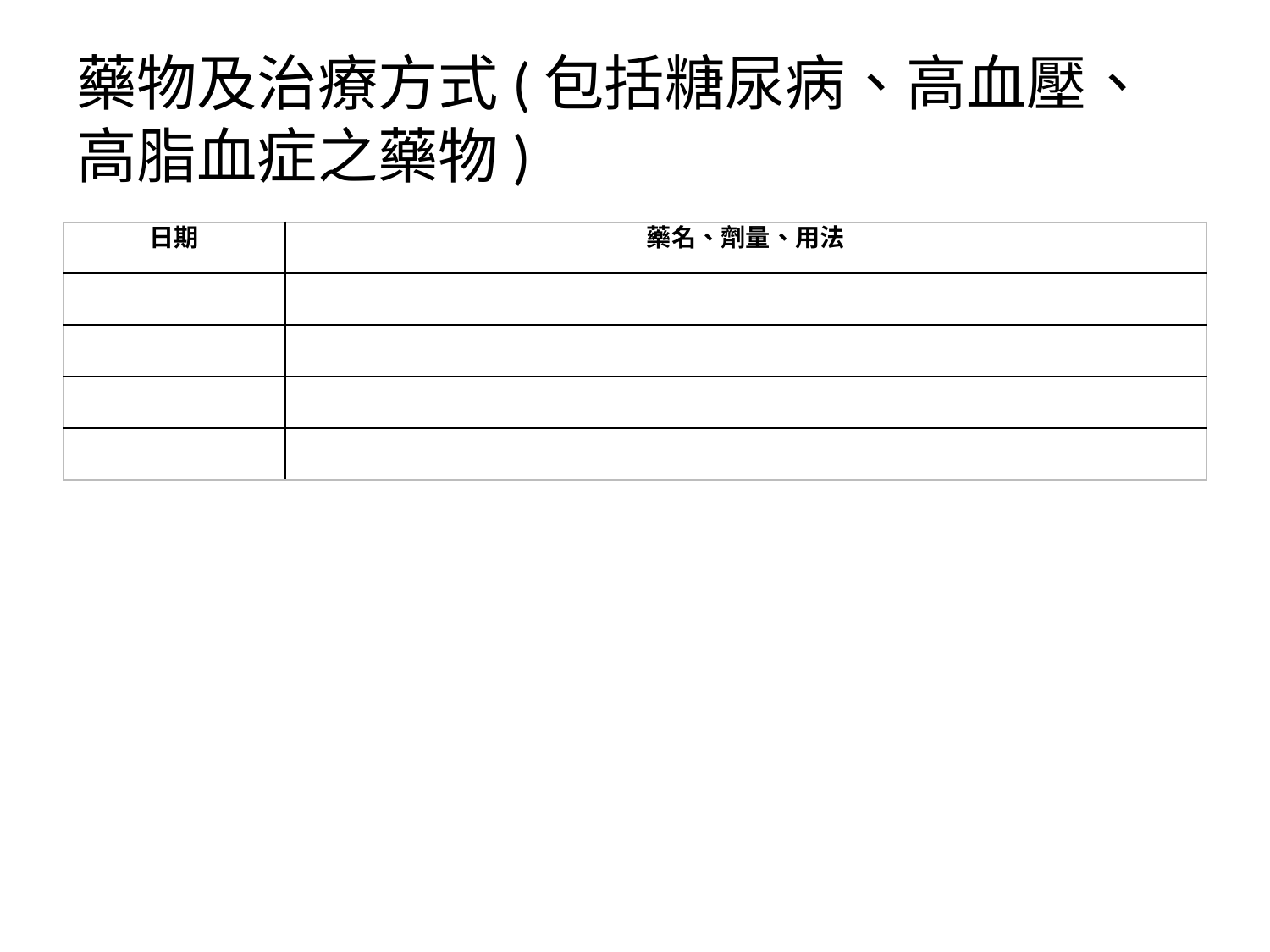

# 藥物及治療方式(包括糖尿病、高血壓、高脂血症之藥物)
| 日期 | 藥名、劑量、用法 |
| --- | --- |
|  |  |
|  |  |
|  |  |
|  |  |